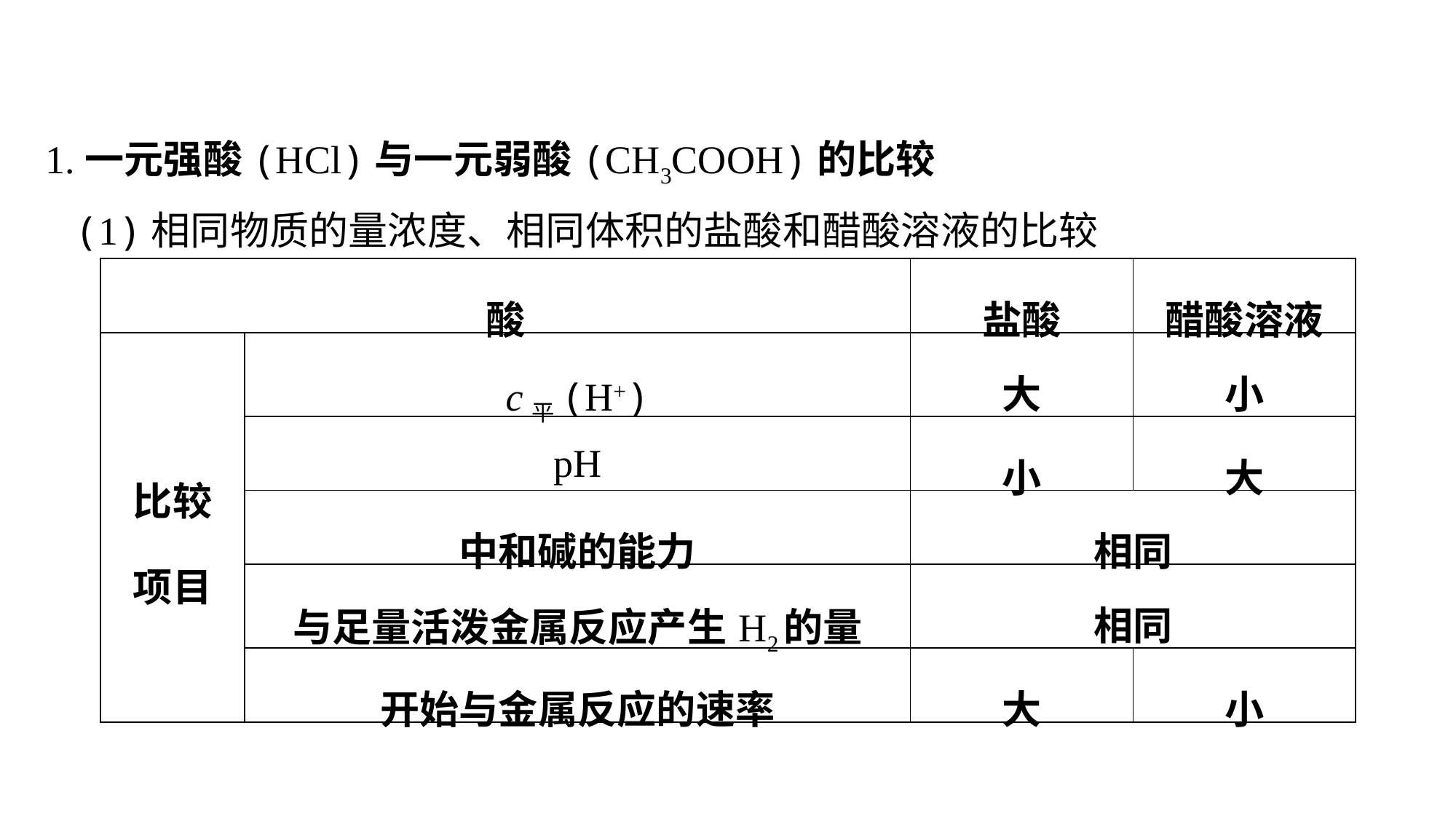

1.一元强酸(HCl)与一元弱酸(CH3COOH)的比较
(1)相同物质的量浓度、相同体积的盐酸和醋酸溶液的比较
| 酸 |  | 盐酸 | 醋酸溶液 |
| --- | --- | --- | --- |
| 比较 项目 | c平(H+) | 大 | 小 |
|  | pH | 小 | 大 |
|  | 中和碱的能力 | 相同 |  |
|  | 与足量活泼金属反应产生H2的量 | 相同 |  |
|  | 开始与金属反应的速率 | 大 | 小 |